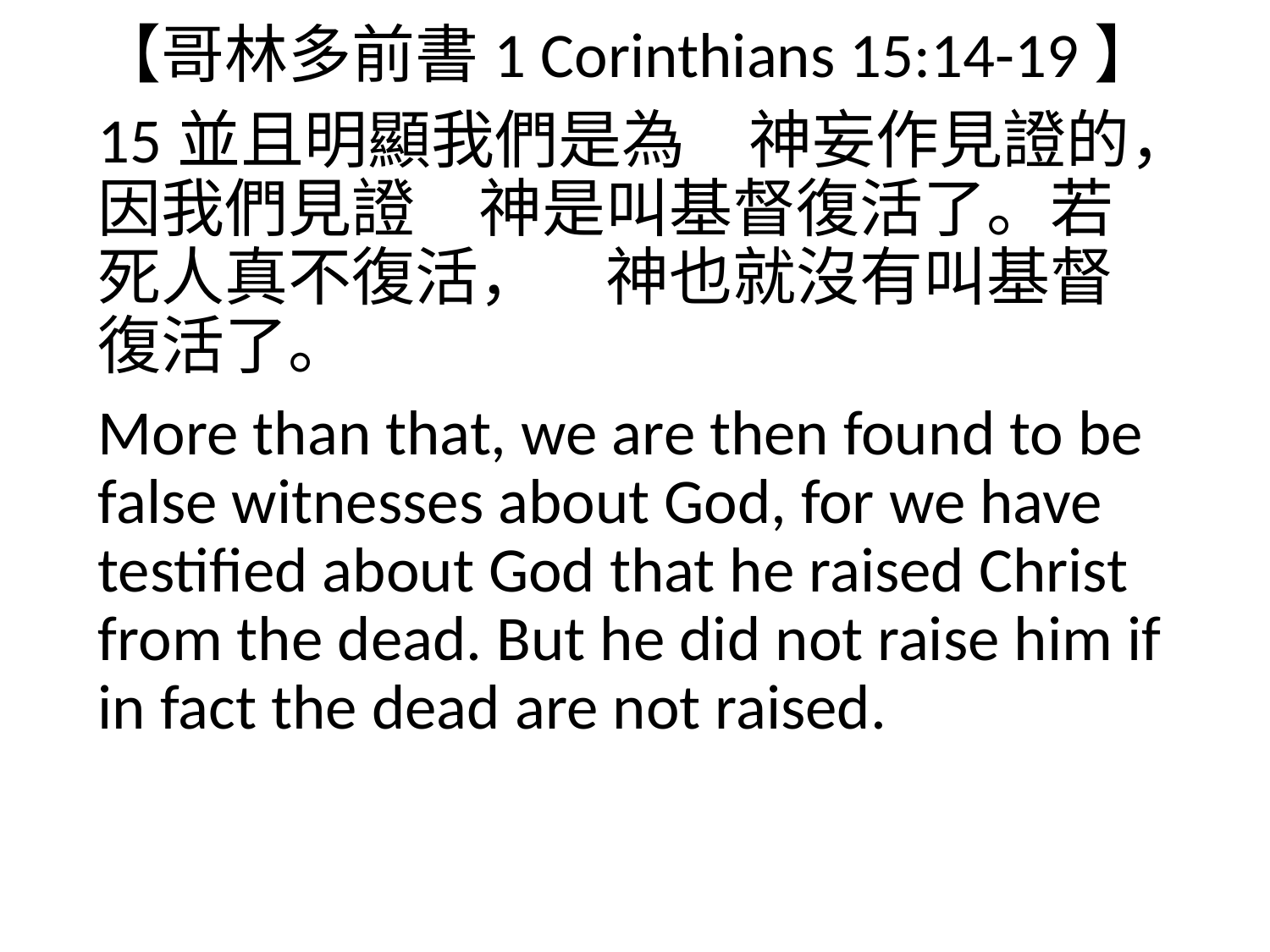

【哥林多前書1 Corinthians 15:14-19】
15並且明顯我們是為　神妄作見證的，因我們見證　神是叫基督復活了。若死人真不復活，　神也就沒有叫基督復活了。
More than that, we are then found to be false witnesses about God, for we have testified about God that he raised Christ from the dead. But he did not raise him if in fact the dead are not raised.